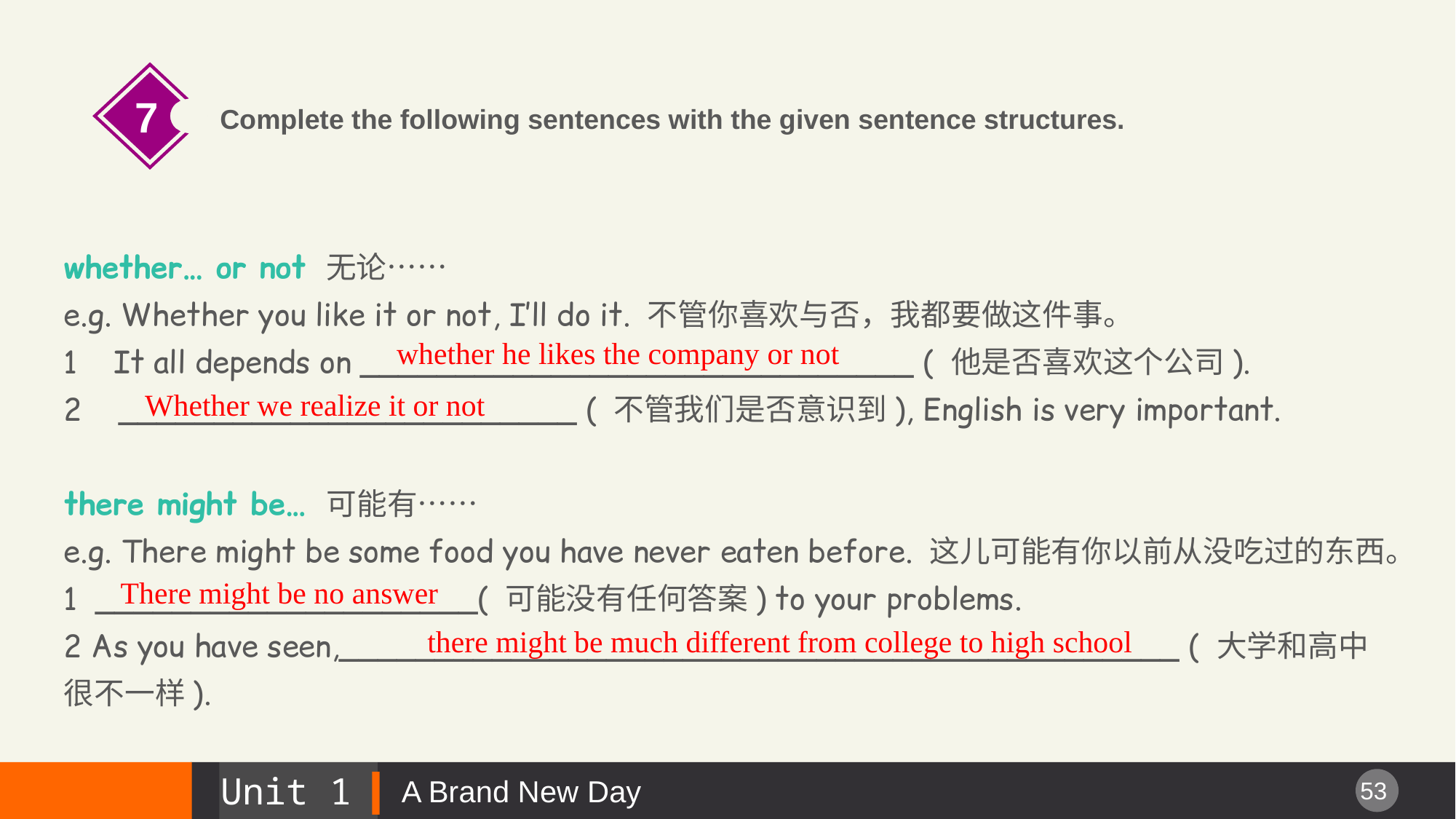

7
Complete the following sentences with the given sentence structures.
whether… or not 无论……
e.g. Whether you like it or not, I’ll do it. 不管你喜欢与否，我都要做这件事。
1    It all depends on _____________________________ ( 他是否喜欢这个公司).
2    ________________________ ( 不管我们是否意识到), English is very important.

there might be… 可能有……
e.g. There might be some food you have never eaten before. 这儿可能有你以前从没吃过的东西。
1  ____________________( 可能没有任何答案) to your problems.
2 As you have seen,____________________________________________ ( 大学和高中很不一样).
whether he likes the company or not
Whether we realize it or not
There might be no answer
there might be much different from college to high school